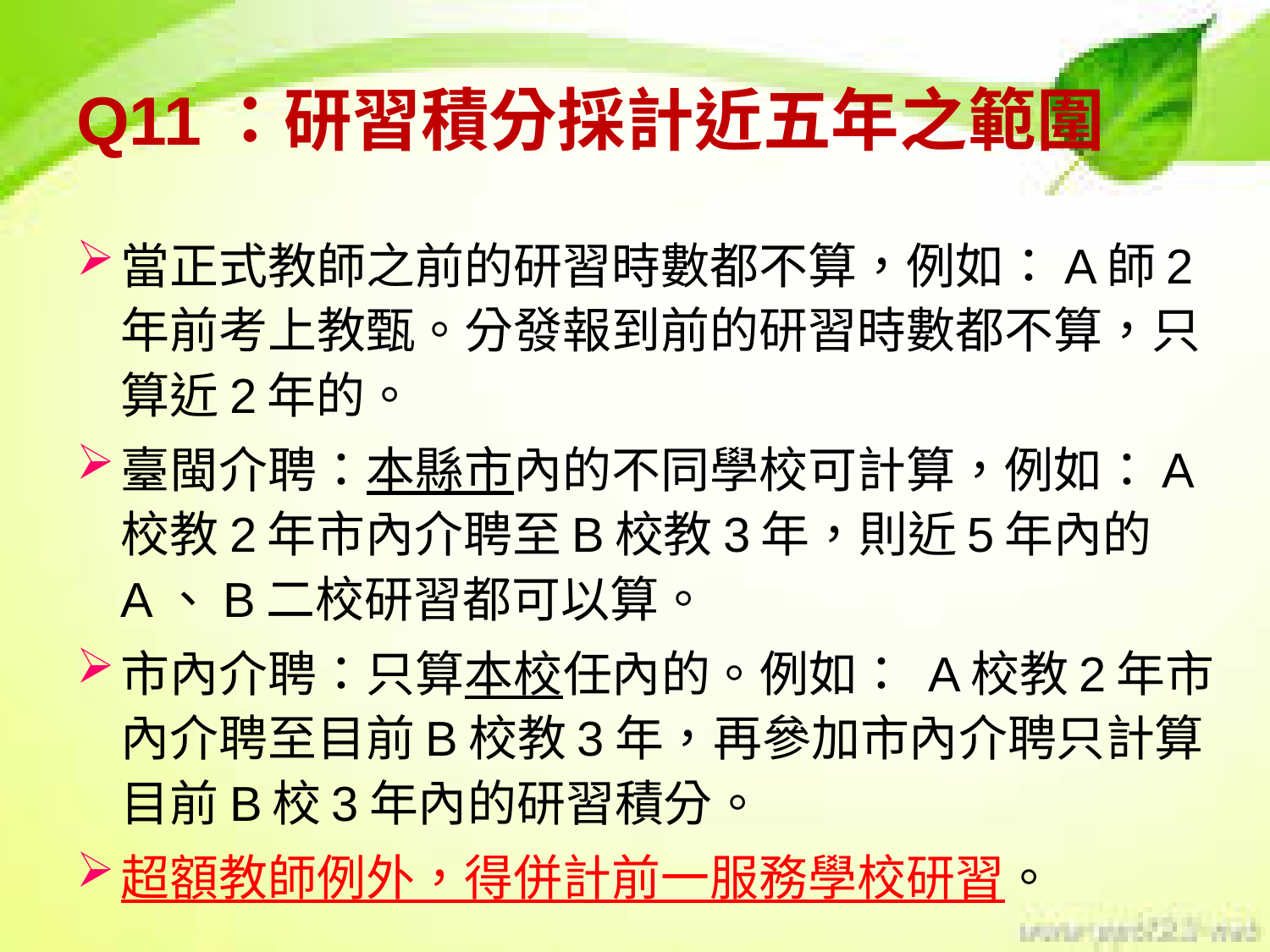

# Q11：研習積分採計近五年之範圍
當正式教師之前的研習時數都不算，例如：A師2年前考上教甄。分發報到前的研習時數都不算，只算近2年的。
臺閩介聘：本縣市內的不同學校可計算，例如：A校教2年市內介聘至B校教3年，則近5年內的A、B二校研習都可以算。
市內介聘：只算本校任內的。例如： A校教2年市內介聘至目前B校教3年，再參加市內介聘只計算目前B校3年內的研習積分。
超額教師例外，得併計前一服務學校研習。